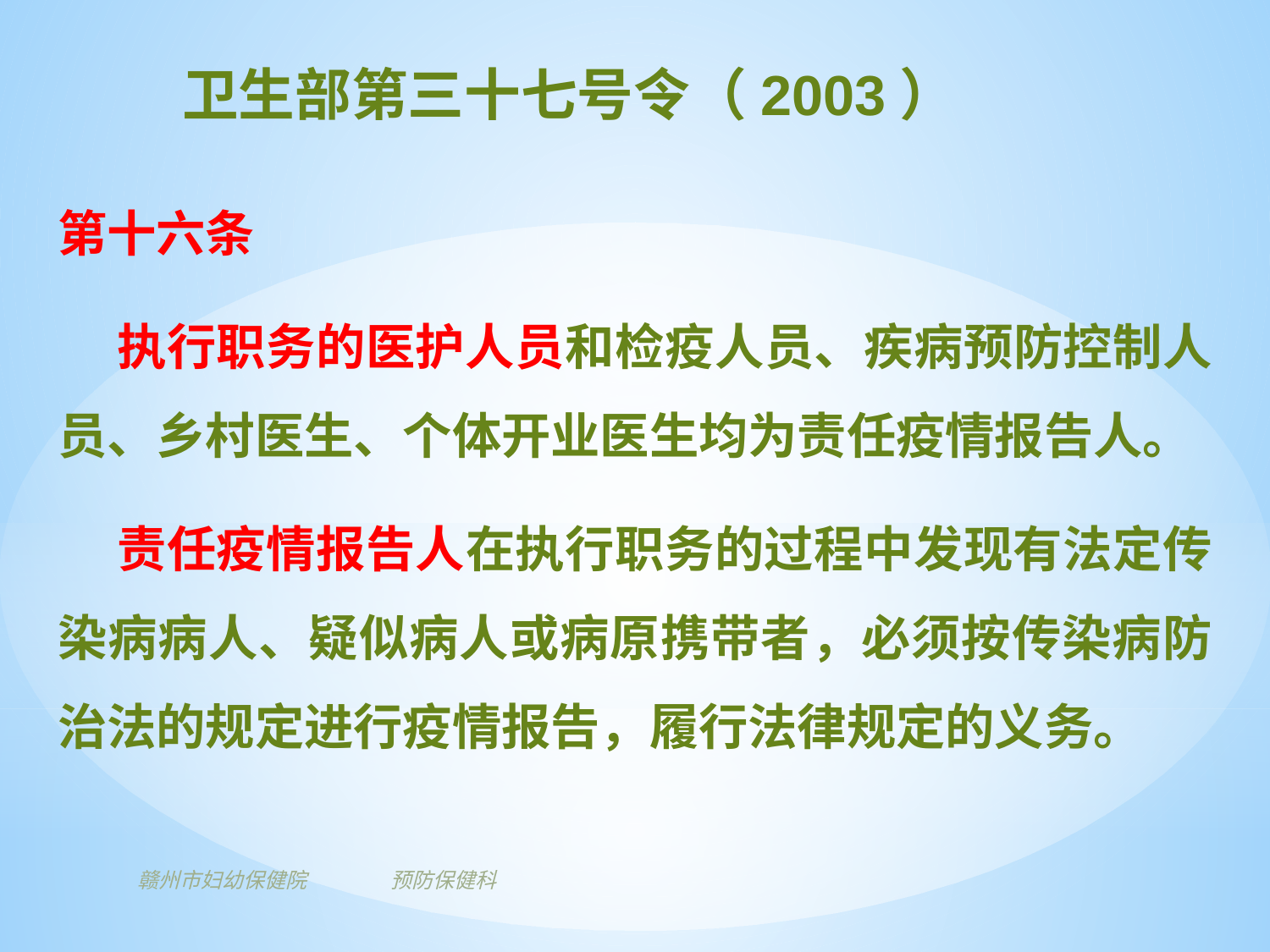

卫生部第三十七号令（2003）
第十六条
    执行职务的医护人员和检疫人员、疾病预防控制人员、乡村医生、个体开业医生均为责任疫情报告人。
    责任疫情报告人在执行职务的过程中发现有法定传染病病人、疑似病人或病原携带者，必须按传染病防治法的规定进行疫情报告，履行法律规定的义务。
赣州市妇幼保健院                  预防保健科